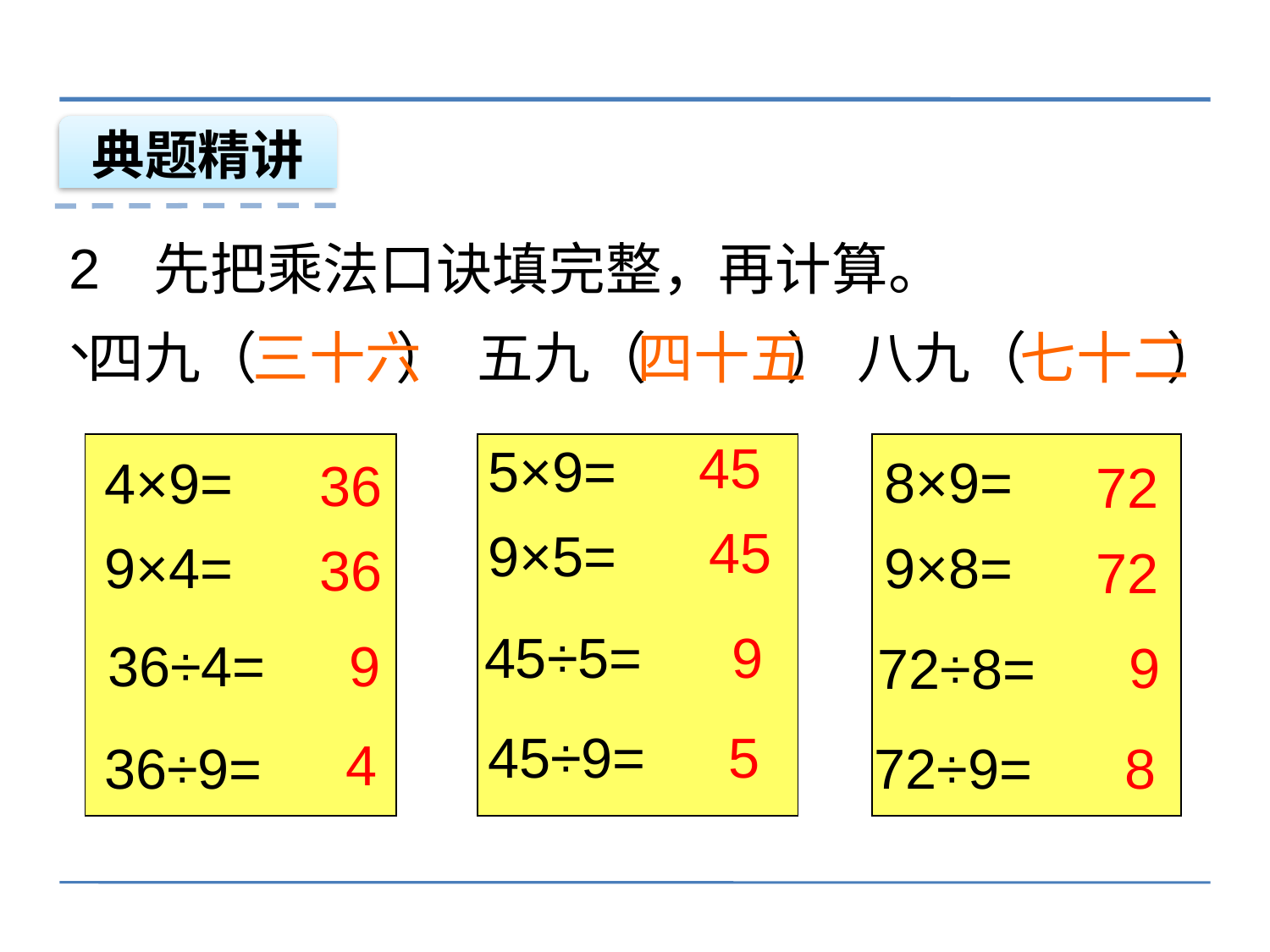

典题精讲
2、
先把乘法口诀填完整，再计算。
四九（           ）
三十六
五九（           ）
四十五
八九（           ）
七十二
45
5×9=

8×9=
4×9=
36
72
45
9×5=
9×8=
9×4=
36
72
45÷5=
9
36÷4=
9
9
72÷8=
45÷9=
5
4
72÷9=
36÷9=
8